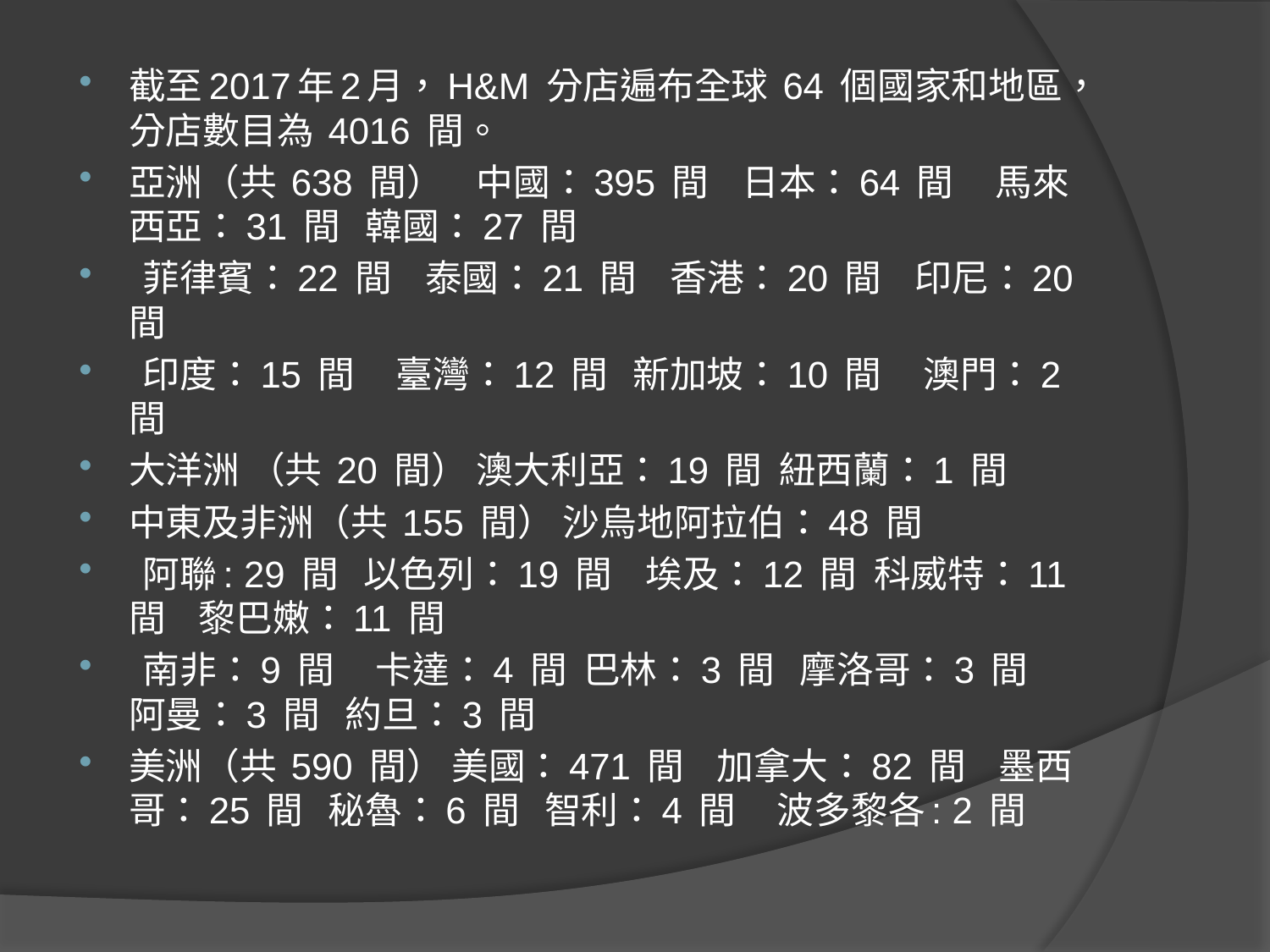

截至2017年2月，H&M 分店遍布全球 64 個國家和地區，分店數目為 4016 間。
亞洲（共 638 間）    中國：395 間    日本：64 間     馬來西亞：31 間   韓國：27 間
 菲律賓：22 間    泰國：21 間    香港：20 間    印尼：20 間
 印度：15 間     臺灣：12 間   新加坡：10 間     澳門：2 間
大洋洲 （共 20 間） 澳大利亞：19 間  紐西蘭：1 間
中東及非洲（共 155 間） 沙烏地阿拉伯：48 間
 阿聯: 29 間   以色列：19 間    埃及：12 間  科威特：11 間    黎巴嫩：11 間
 南非：9 間     卡達：4 間  巴林：3 間   摩洛哥：3 間   阿曼：3 間   約旦：3 間
美洲（共 590 間） 美國：471 間    加拿大：82 間    墨西哥：25 間   秘魯：6 間   智利：4 間     波多黎各: 2 間